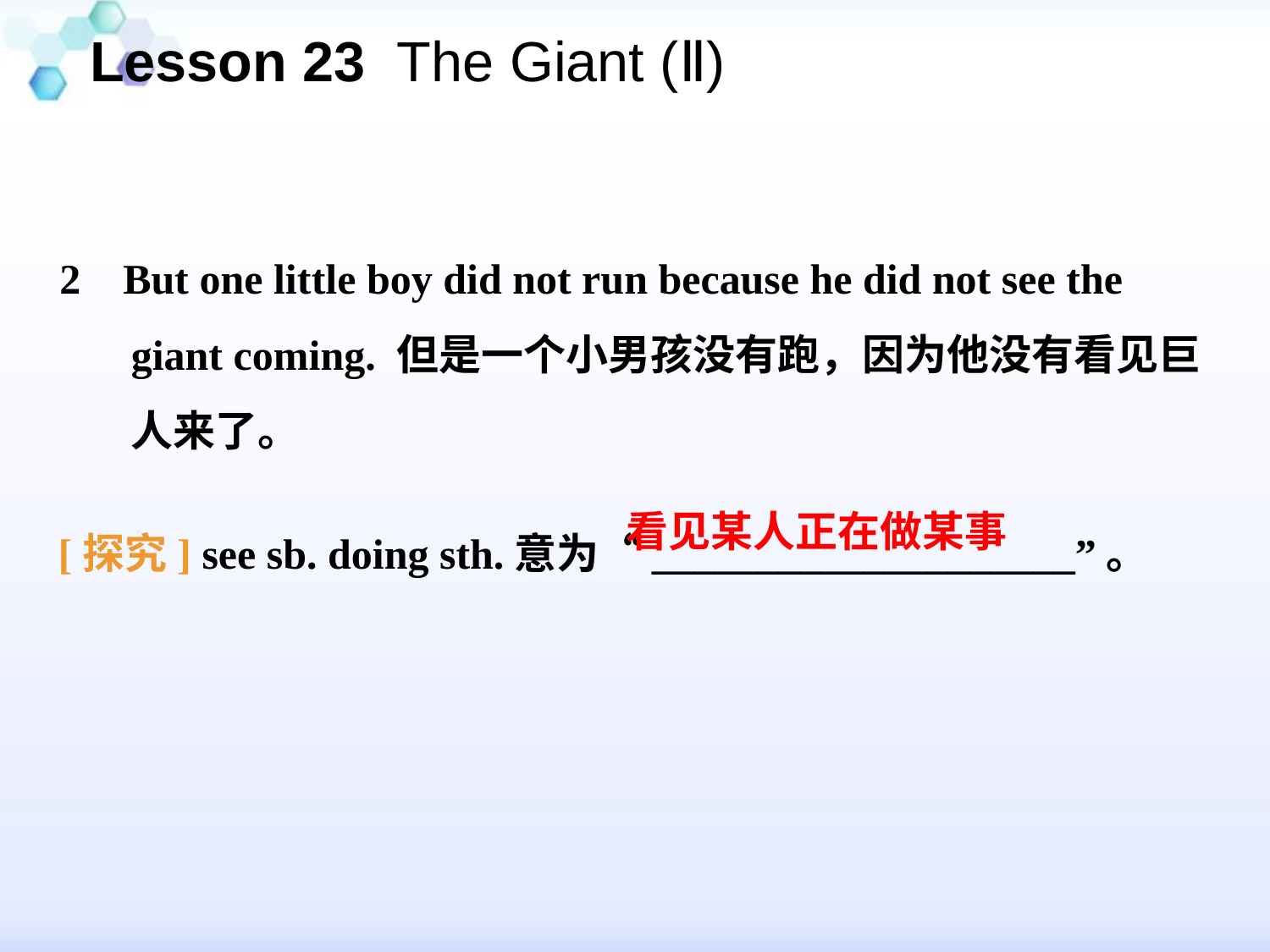

Lesson 23  The Giant (Ⅱ)
#
2    But one little boy did not run because he did not see the giant coming. 但是一个小男孩没有跑，因为他没有看见巨人来了。

 [探究] see sb. doing sth.意为“____________________”。
看见某人正在做某事